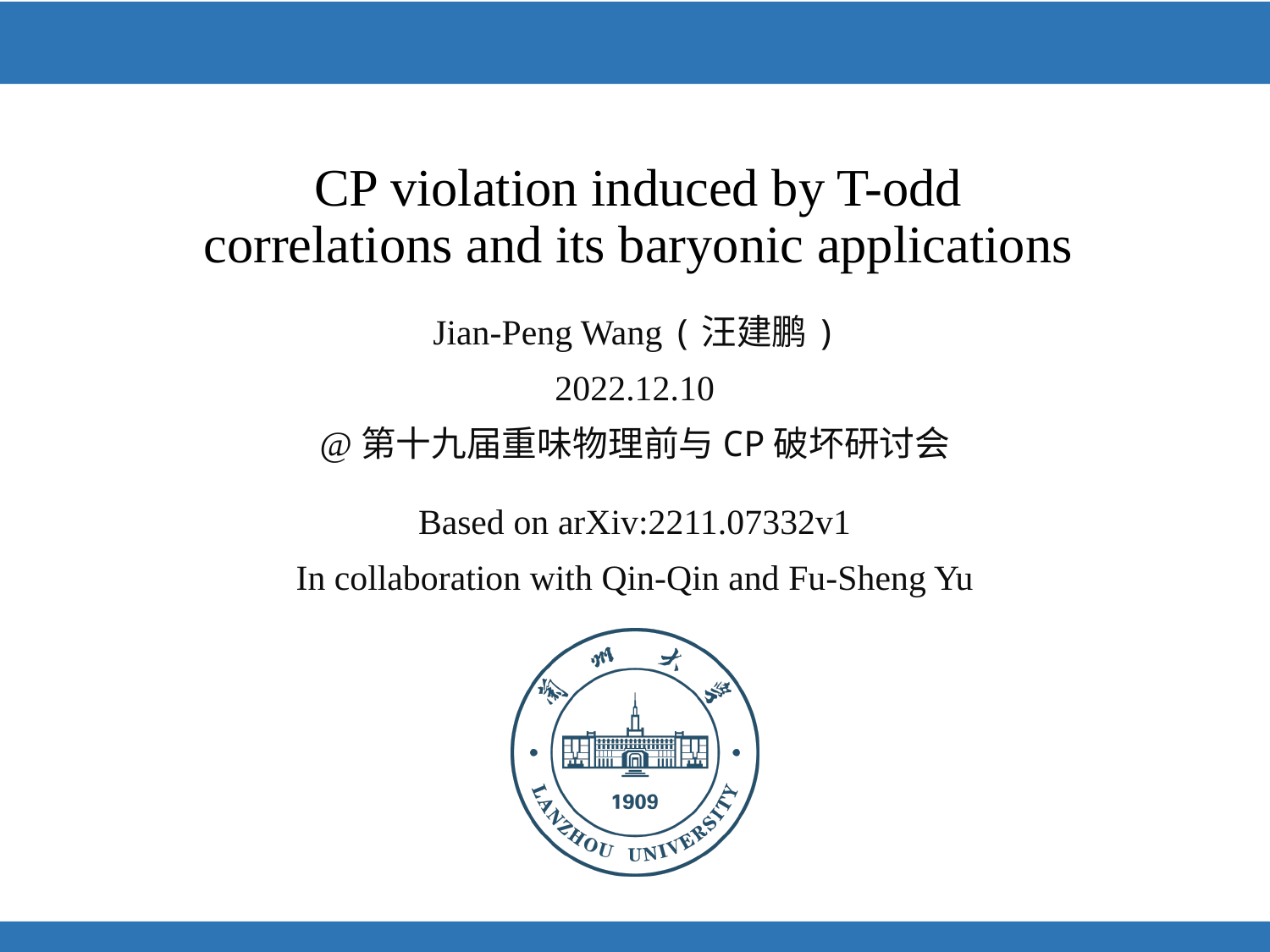

CP violation induced by T-odd correlations and its baryonic applications
Jian-Peng Wang (汪建鹏)
2022.12.10
@第十九届重味物理前与CP破坏研讨会
Based on arXiv:2211.07332v1
In collaboration with Qin-Qin and Fu-Sheng Yu